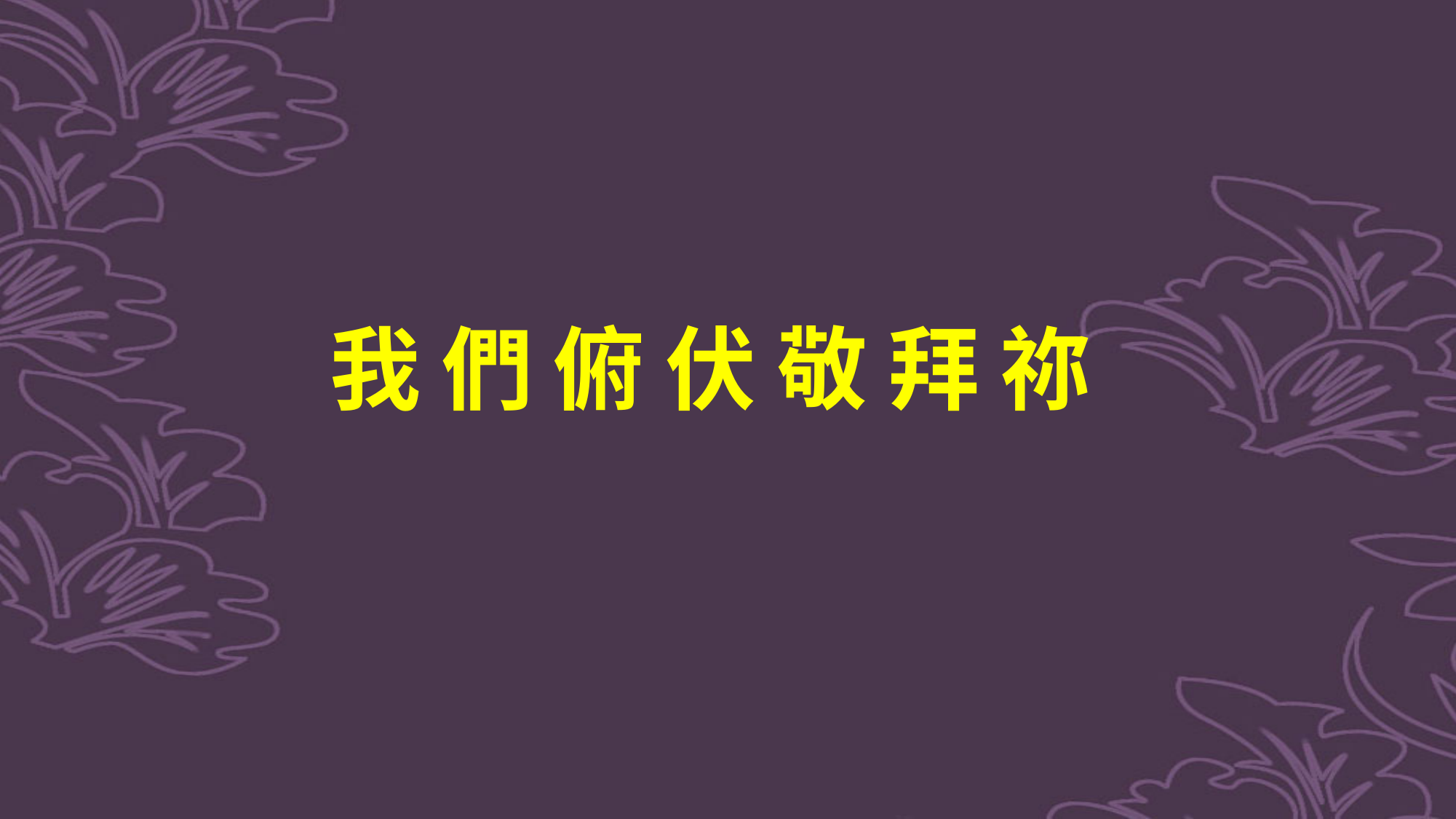

我 們 俯 伏 敬 拜 祢